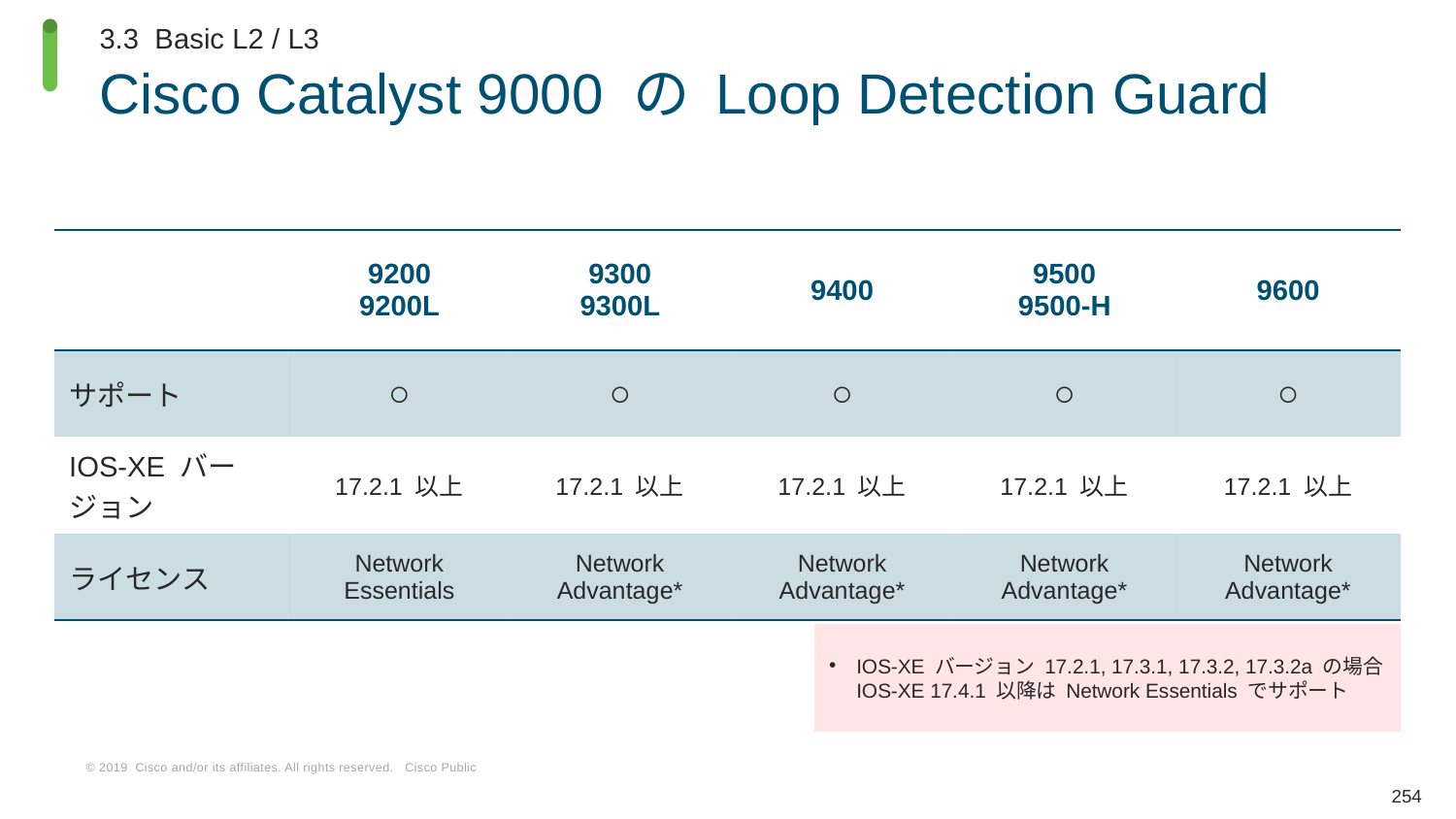

3.3  Basic L2 / L3
# Cisco Catalyst 9000 の Loop Detection Guard
|  | 9200 9200L | 9300 9300L | 9400 | 9500 9500-H | 9600 |
| --- | --- | --- | --- | --- | --- |
| サポート | ○ | ○ | ○ | ○ | ○ |
| IOS-XE バージョン | 17.2.1 以上 | 17.2.1 以上 | 17.2.1 以上 | 17.2.1 以上 | 17.2.1 以上 |
| ライセンス | Network Essentials | Network Advantage\* | Network Advantage\* | Network Advantage\* | Network Advantage\* |
IOS-XE バージョン 17.2.1, 17.3.1, 17.3.2, 17.3.2a の場合
IOS-XE 17.4.1 以降は Network Essentials でサポート
254